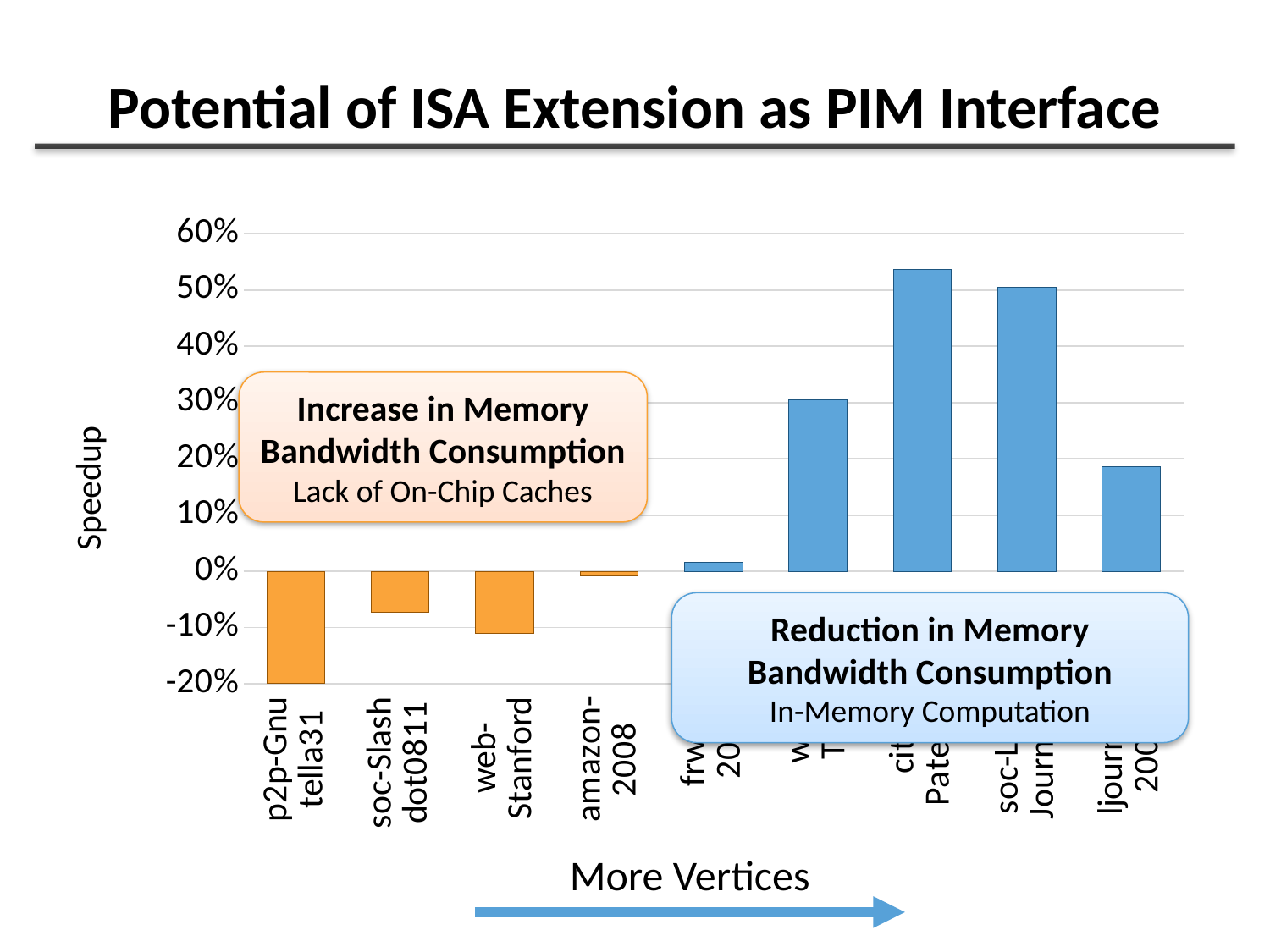

# Potential of ISA Extension as PIM Interface

### Chart

| Category | 계열 1 |
|---|---|
| p2p-Gnu
tella31 | -0.1982845838 |
| soc-Slash
dot0811 | -0.07236427472 |
| web-
Stanford | -0.11014070159999999 |
| amazon-
2008 | -0.0073163763800000005 |
| frwiki-
2013 | 0.01552058967 |
| wiki-
Talk | 0.3055429838 |
| cit-
Patents | 0.5366687567999999 |
| soc-Live
Journal1 | 0.5041586173 |
| ljournal-
2008 | 0.18676250889999998 |
Increase in Memory Bandwidth Consumption Lack of On-Chip Caches
Reduction in Memory Bandwidth Consumption
In-Memory Computation
More Vertices